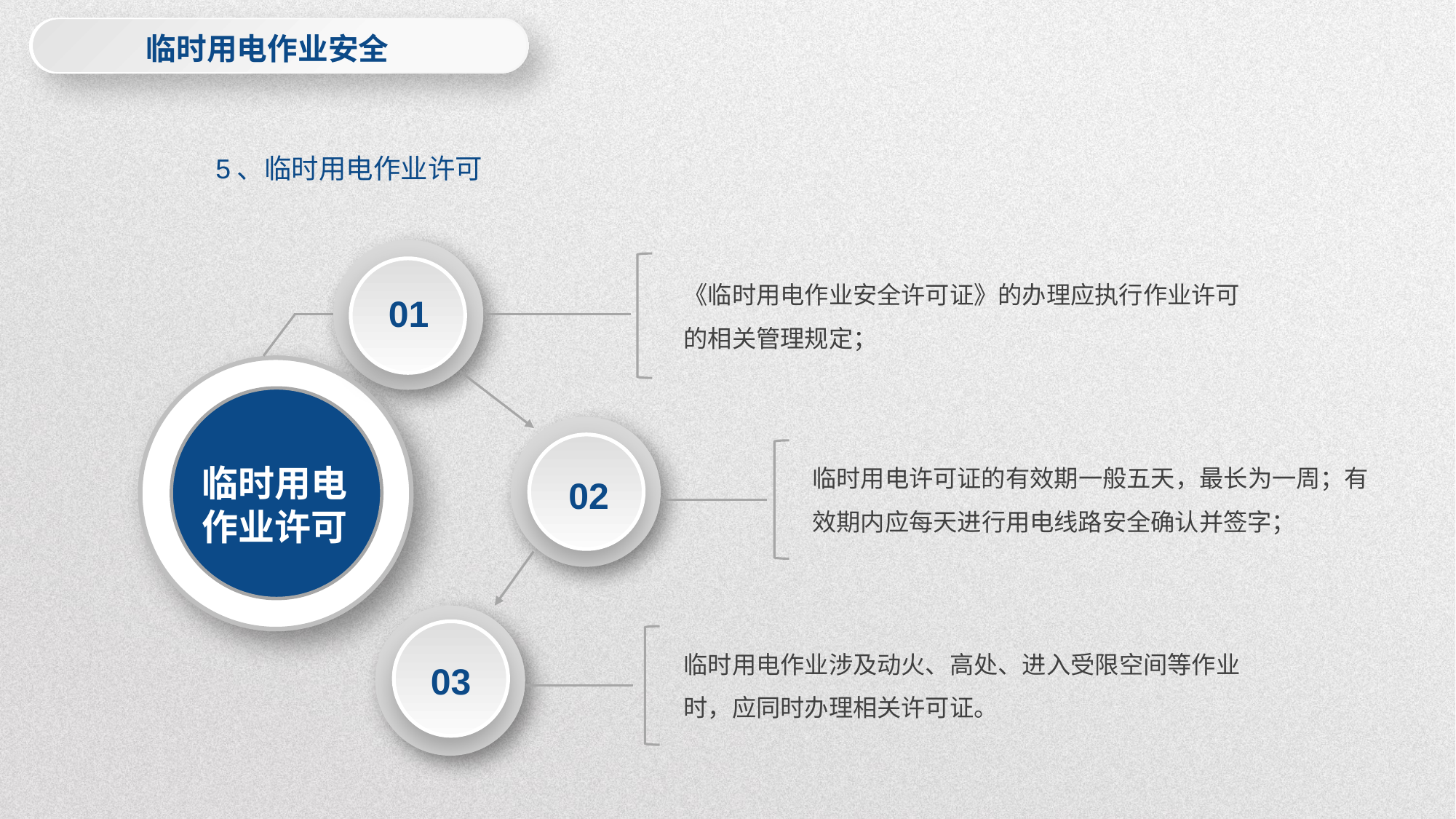

临时用电作业安全

5、临时用电作业许可

《临时用电作业安全许可证》的办理应执行作业许可的相关管理规定；

01

临时用电
作业许可

02

临时用电许可证的有效期一般五天，最长为一周；有效期内应每天进行用电线路安全确认并签字；

03

临时用电作业涉及动火、高处、进入受限空间等作业时，应同时办理相关许可证。